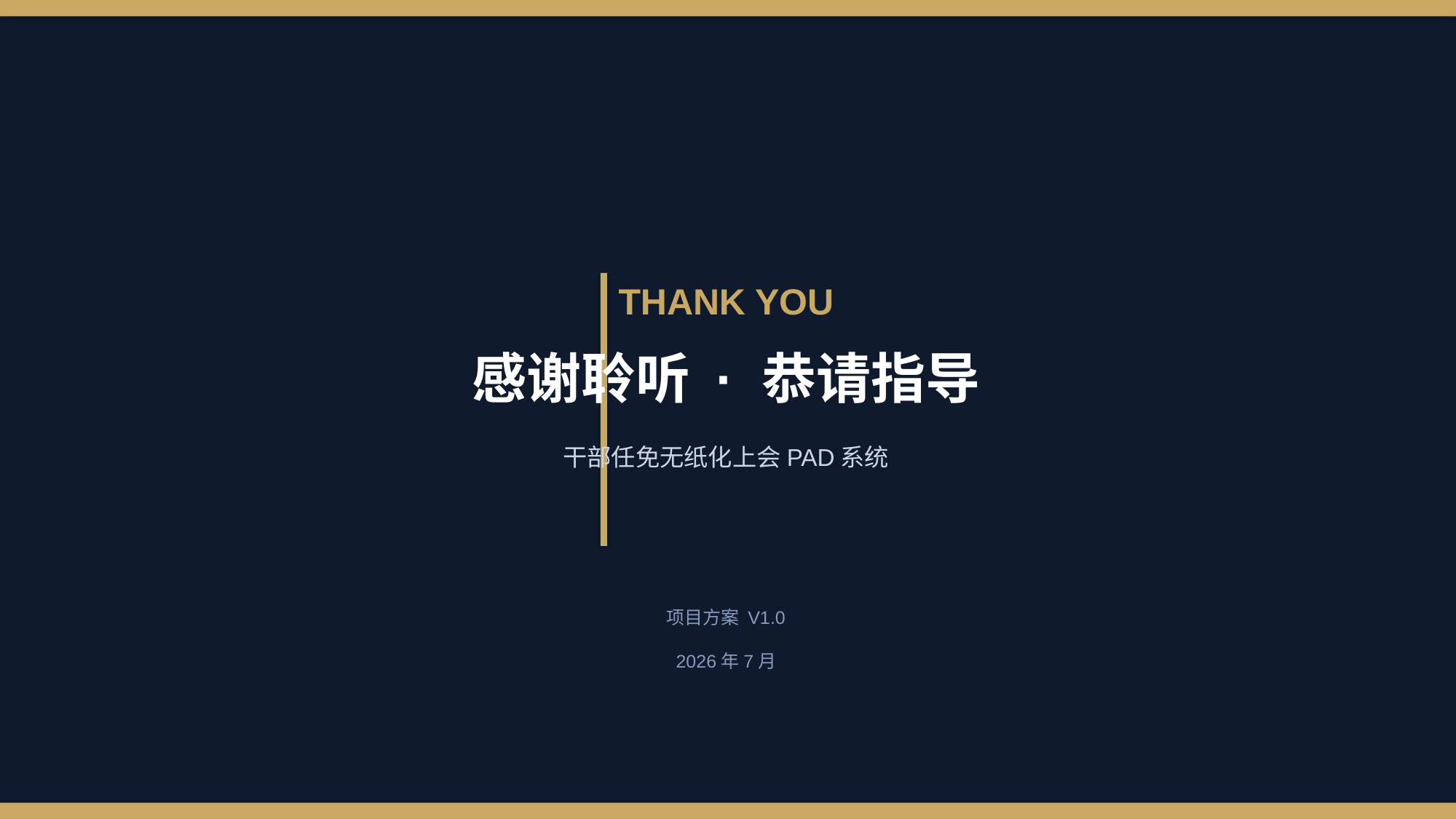

THANK YOU

感谢聆听 · 恭请指导
干部任免无纸化上会PAD系统
项目方案 V1.0
2026年7月